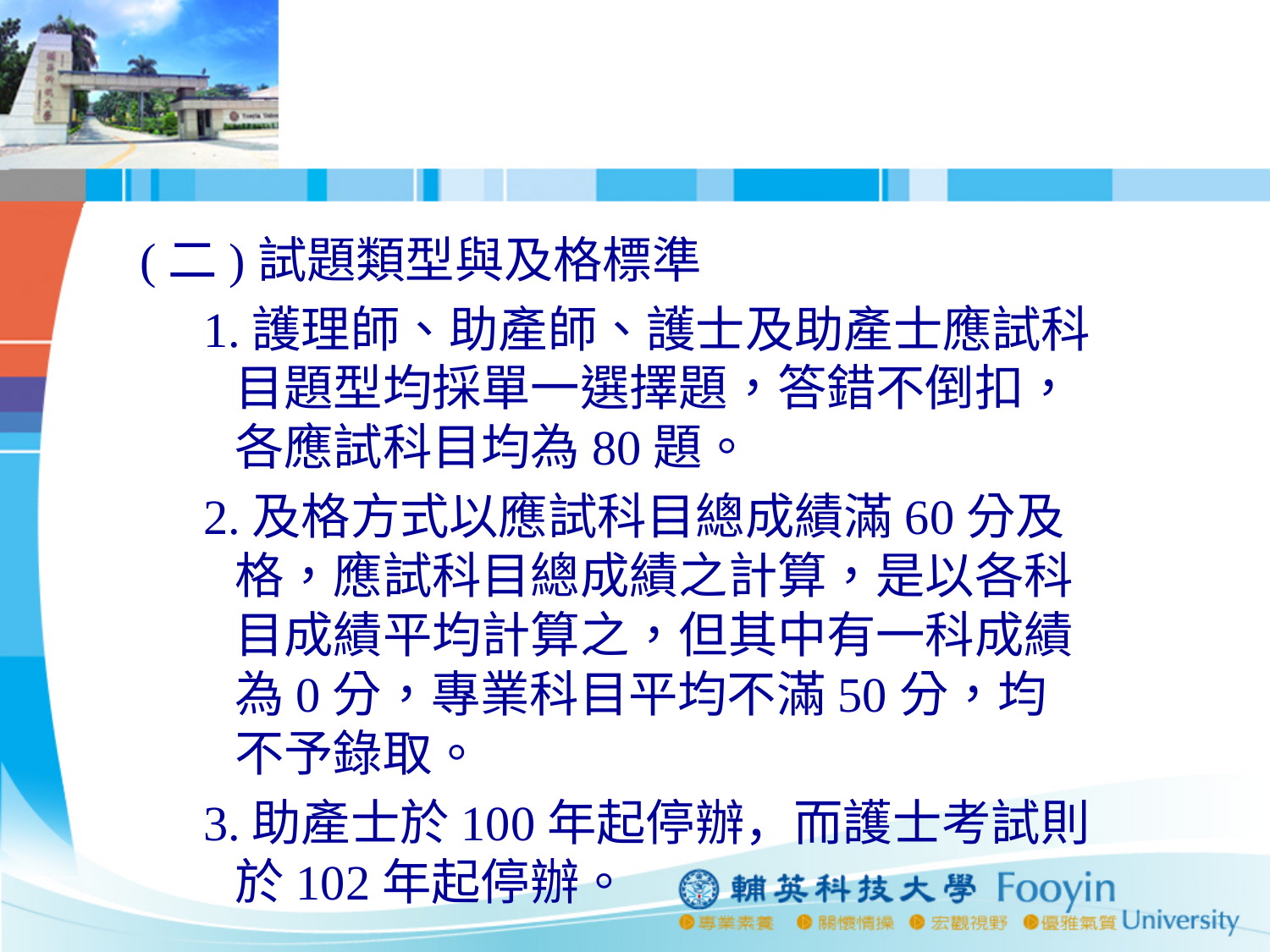

#
(二)試題類型與及格標準
1.護理師、助產師、護士及助產士應試科目題型均採單一選擇題，答錯不倒扣，各應試科目均為80題。
2.及格方式以應試科目總成績滿60分及格，應試科目總成績之計算，是以各科目成績平均計算之，但其中有一科成績為0分，專業科目平均不滿50分，均不予錄取。
3.助產士於100年起停辦，而護士考試則於102年起停辦。